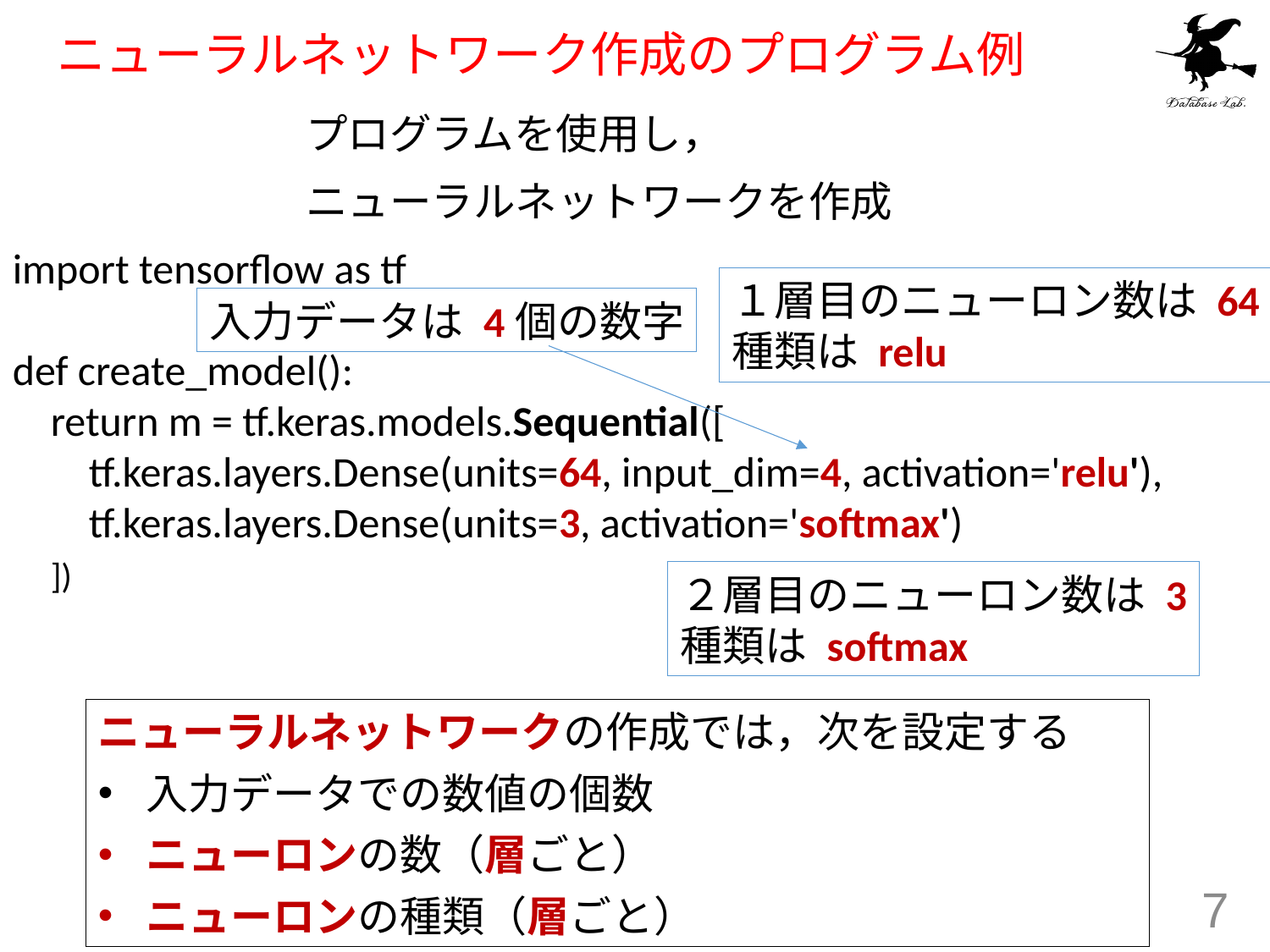

# ニューラルネットワーク作成のプログラム例

import tensorflow as tf

def create_model():
    return m = tf.keras.models.Sequential([
        tf.keras.layers.Dense(units=64, input_dim=4, activation='relu'),
        tf.keras.layers.Dense(units=3, activation='softmax')
    ])

プログラムを使用し，
ニューラルネットワークを作成
１層目のニューロン数は 64
種類は relu
入力データは 4個の数字
２層目のニューロン数は 3
種類は softmax
ニューラルネットワークの作成では，次を設定する
入力データでの数値の個数
ニューロンの数（層ごと）
ニューロンの種類（層ごと）
7